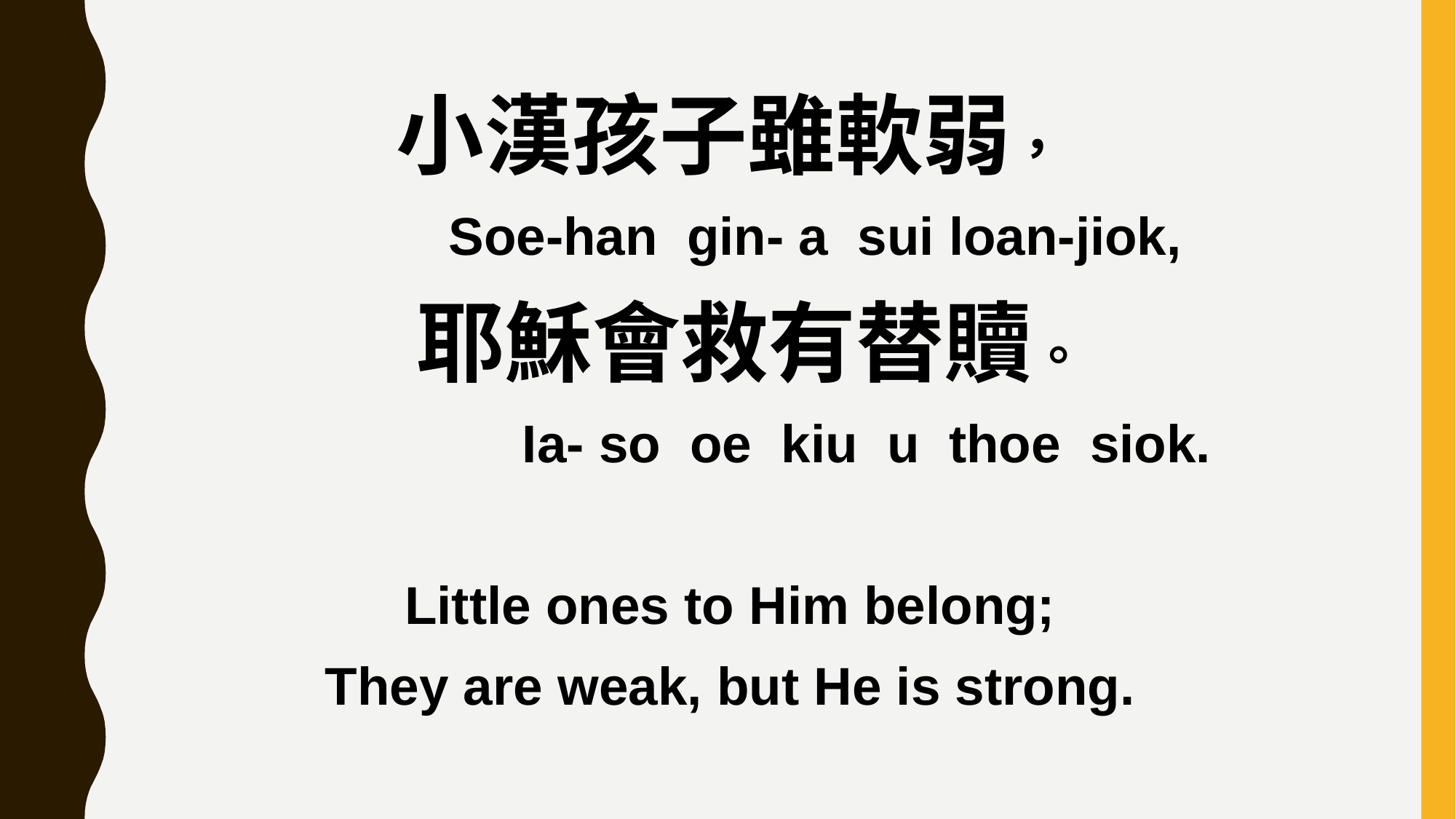

小漢孩子雖軟弱，
                 Soe-han  gin- a  sui loan-jiok,
 耶穌會救有替贖。
                      Ia- so  oe  kiu  u  thoe  siok.

Little ones to Him belong;
They are weak, but He is strong.